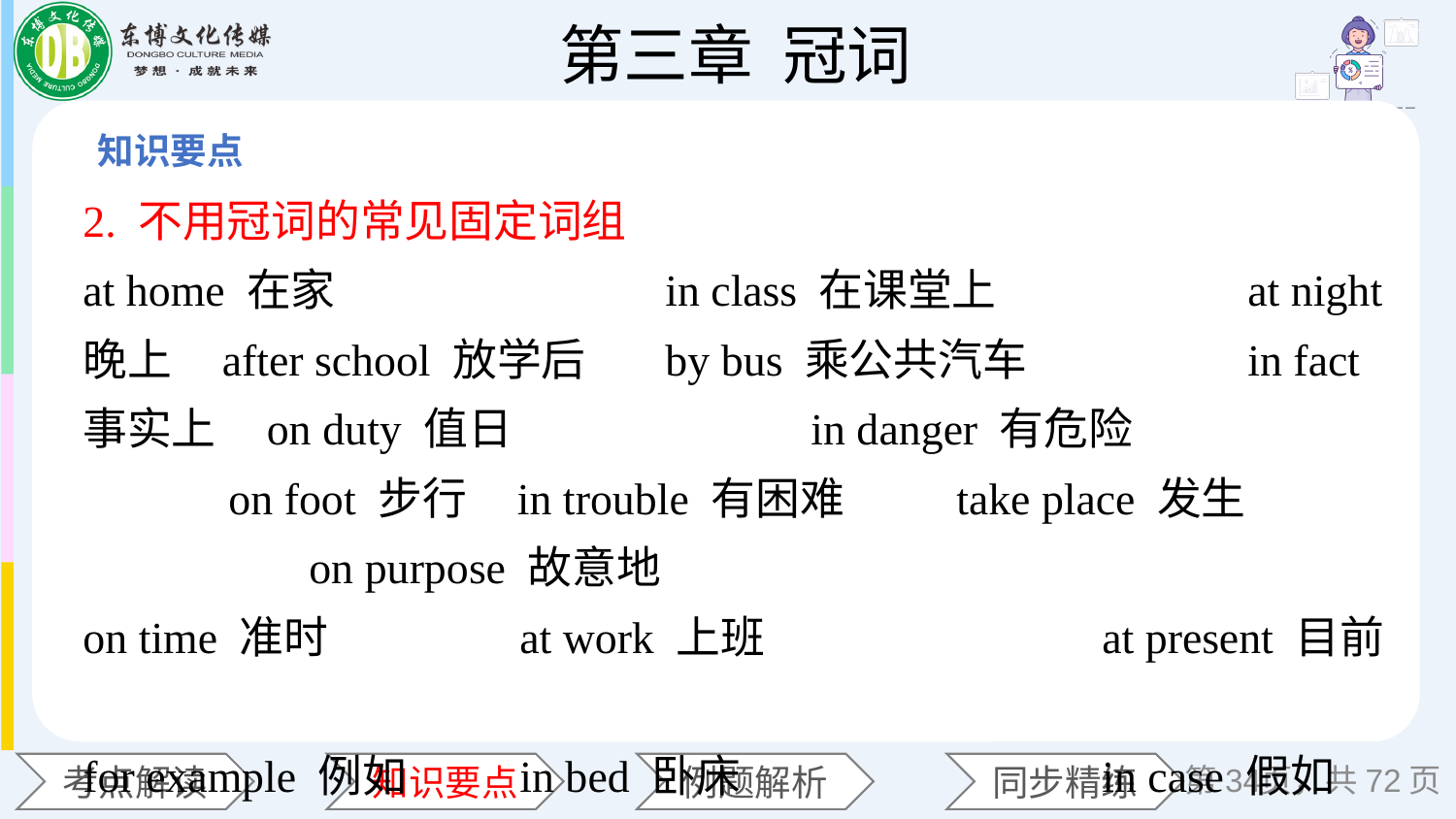

2. 不用冠词的常见固定词组
at home 在家    		in class 在课堂上    		at night 晚上    after school 放学后	by bus 乘公共汽车    		in fact 事实上    on duty 值日    		in danger 有危险		on foot 步行    in trouble 有困难    	take place 发生    	       on purpose 故意地
on time 准时    		at work 上班    			at present 目前
for example 例如	in bed 卧床    			in case 假如
on business 出差     	in public 公共场合
第34页，共72页